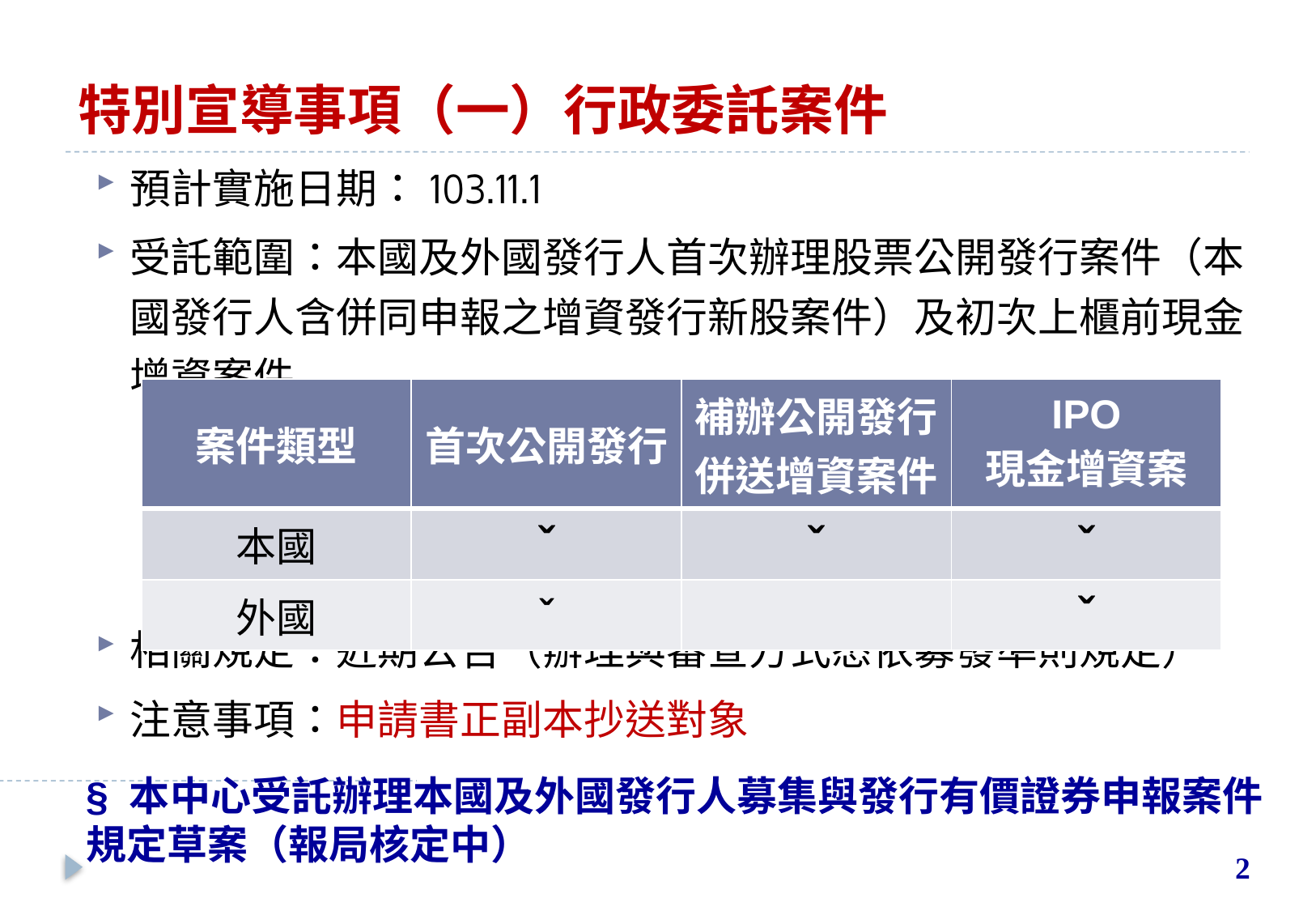

# 特別宣導事項（一）行政委託案件
預計實施日期：103.11.1
受託範圍：本國及外國發行人首次辦理股票公開發行案件（本國發行人含併同申報之增資發行新股案件）及初次上櫃前現金增資案件

相關規定：近期公告（辦理與審查方式悉依募發準則規定）
注意事項：申請書正副本抄送對象
| 案件類型 | 首次公開發行 | 補辦公開發行併送增資案件 | IPO 現金增資案 |
| --- | --- | --- | --- |
| 本國 | ˇ | ˇ | ˇ |
| 外國 | ˇ |  | ˇ |
§ 本中心受託辦理本國及外國發行人募集與發行有價證券申報案件規定草案（報局核定中）
2